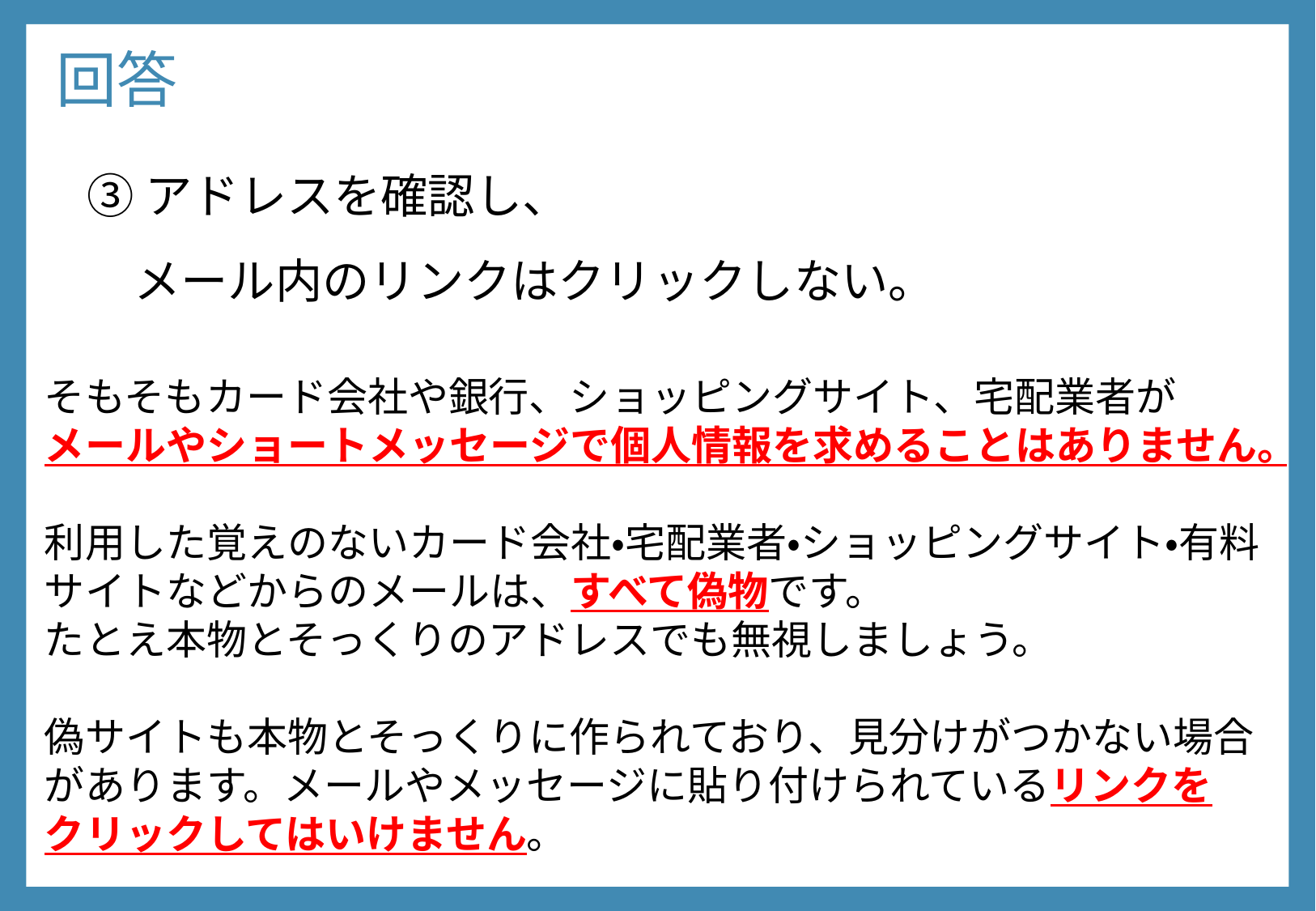

# 回答
③アドレスを確認し、
　メール内のリンクはクリックしない。
そもそもカード会社や銀行、ショッピングサイト、宅配業者が
メールやショートメッセージで個人情報を求めることはありません。

利用した覚えのないカード会社・宅配業者・ショッピングサイト・有料サイトなどからのメールは、すべて偽物です。
たとえ本物とそっくりのアドレスでも無視しましょう。

偽サイトも本物とそっくりに作られており、見分けがつかない場合があります。メールやメッセージに貼り付けられているリンクを
クリックしてはいけません。